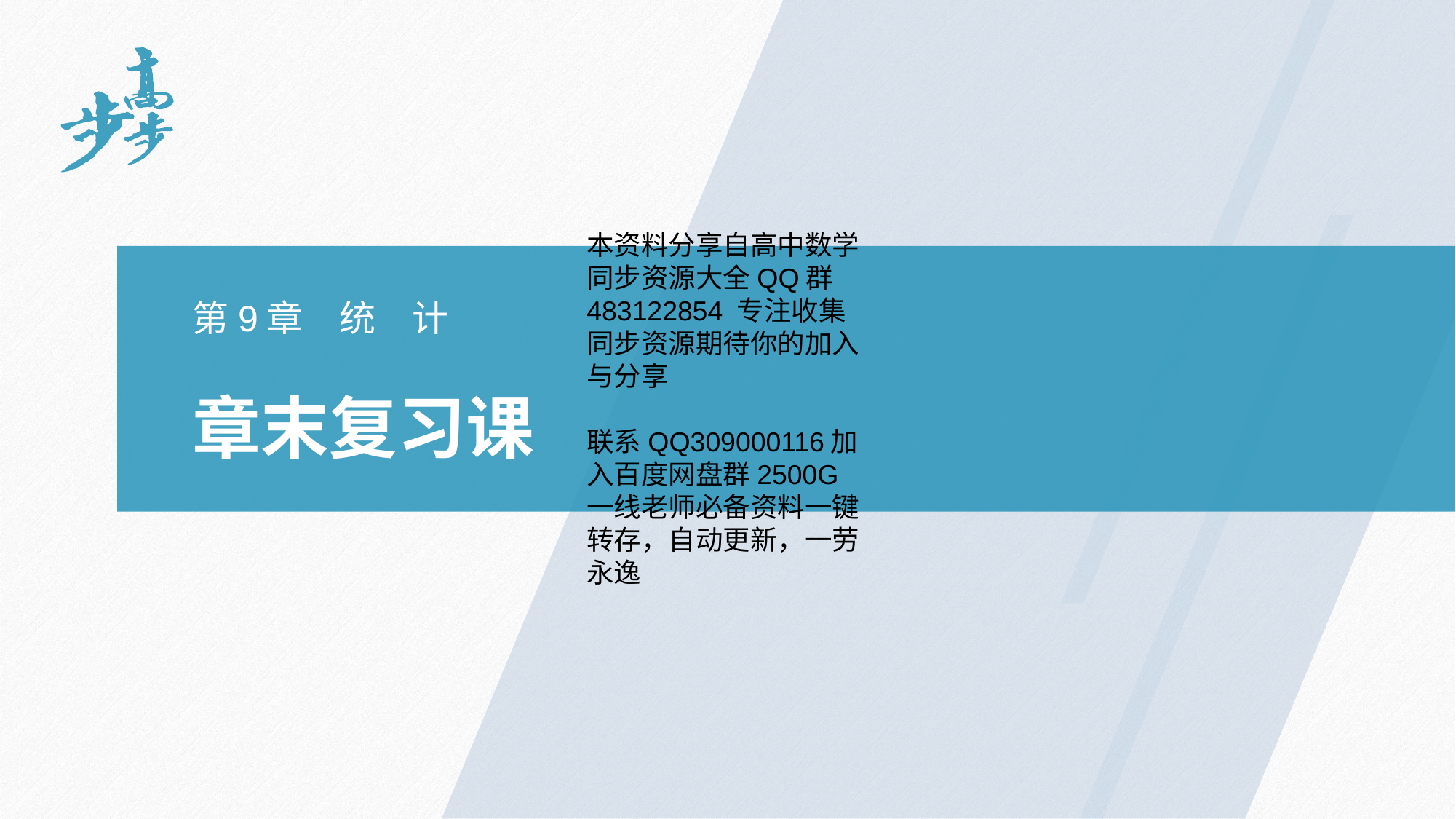

本资料分享自高中数学同步资源大全QQ群483122854 专注收集同步资源期待你的加入与分享

联系QQ309000116加入百度网盘群2500G一线老师必备资料一键转存，自动更新，一劳永逸

第9章　统　计
章末复习课